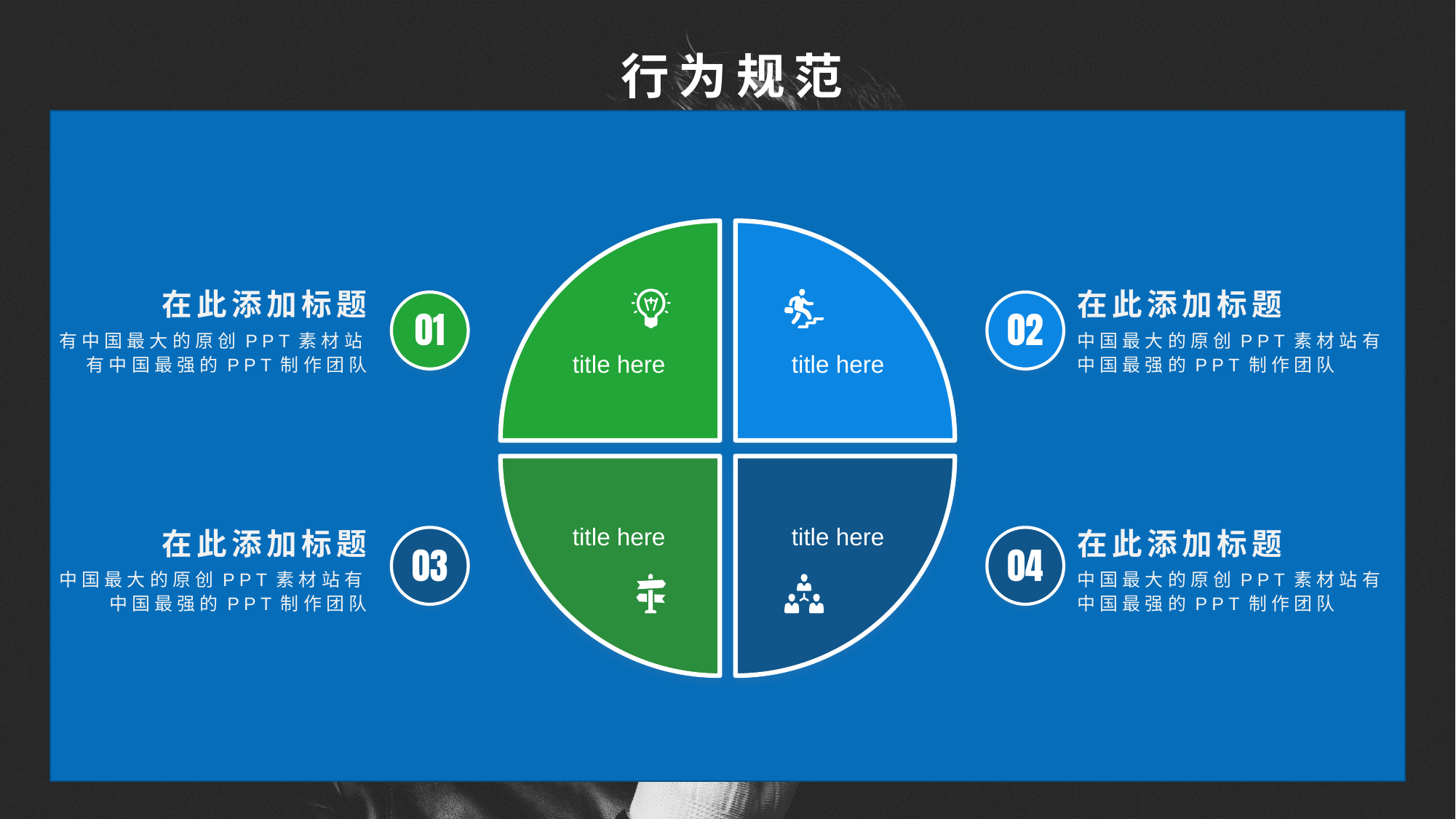

行为规范

在此添加标题
有中国最大的原创PPT素材站有中国最强的PPT制作团队
在此添加标题
中国最大的原创PPT素材站有中国最强的PPT制作团队

01
02
title here
title here

title here
title here
在此添加标题
中国最大的原创PPT素材站有中国最强的PPT制作团队
在此添加标题
中国最大的原创PPT素材站有中国最强的PPT制作团队

03
04